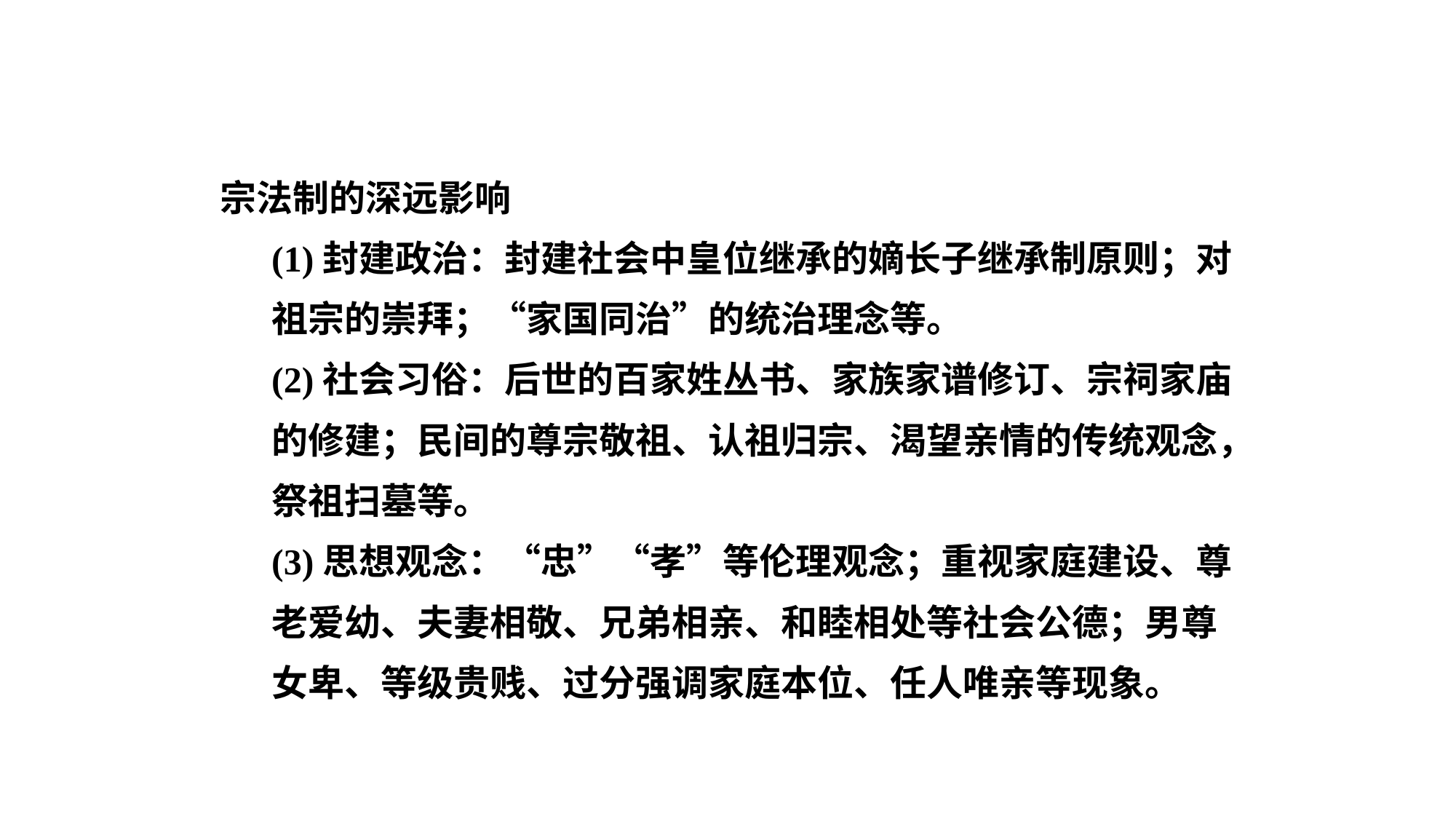

宗法制的深远影响
	(1)封建政治：封建社会中皇位继承的嫡长子继承制原则；对祖宗的崇拜；“家国同治”的统治理念等。
	(2)社会习俗：后世的百家姓丛书、家族家谱修订、宗祠家庙的修建；民间的尊宗敬祖、认祖归宗、渴望亲情的传统观念，祭祖扫墓等。
	(3)思想观念：“忠”“孝”等伦理观念；重视家庭建设、尊老爱幼、夫妻相敬、兄弟相亲、和睦相处等社会公德；男尊女卑、等级贵贱、过分强调家庭本位、任人唯亲等现象。